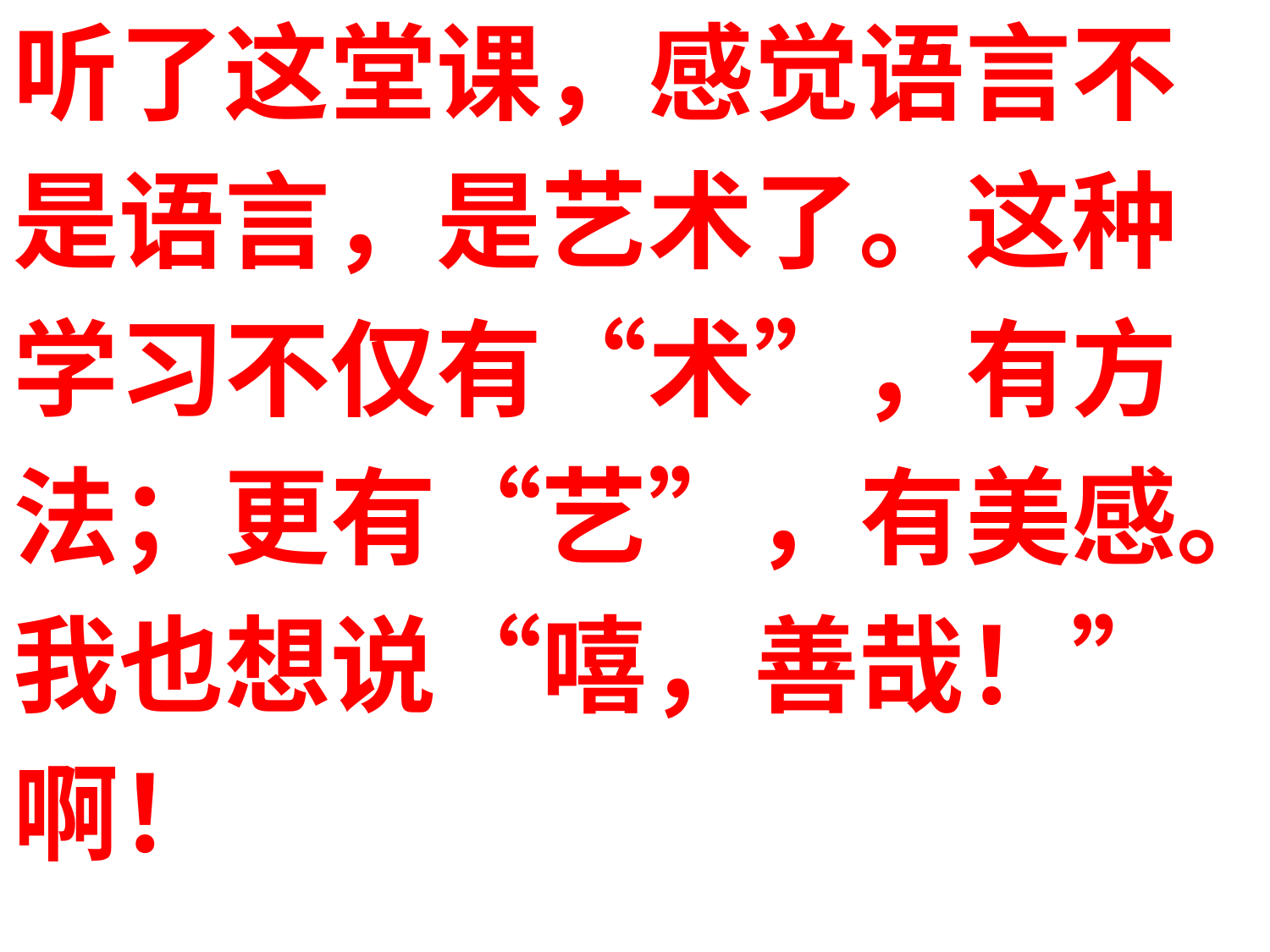

听了这堂课，感觉语言不
是语言，是艺术了。这种
学习不仅有“术”，有方
法；更有“艺”，有美感。
我也想说“嘻，善哉！”
啊！